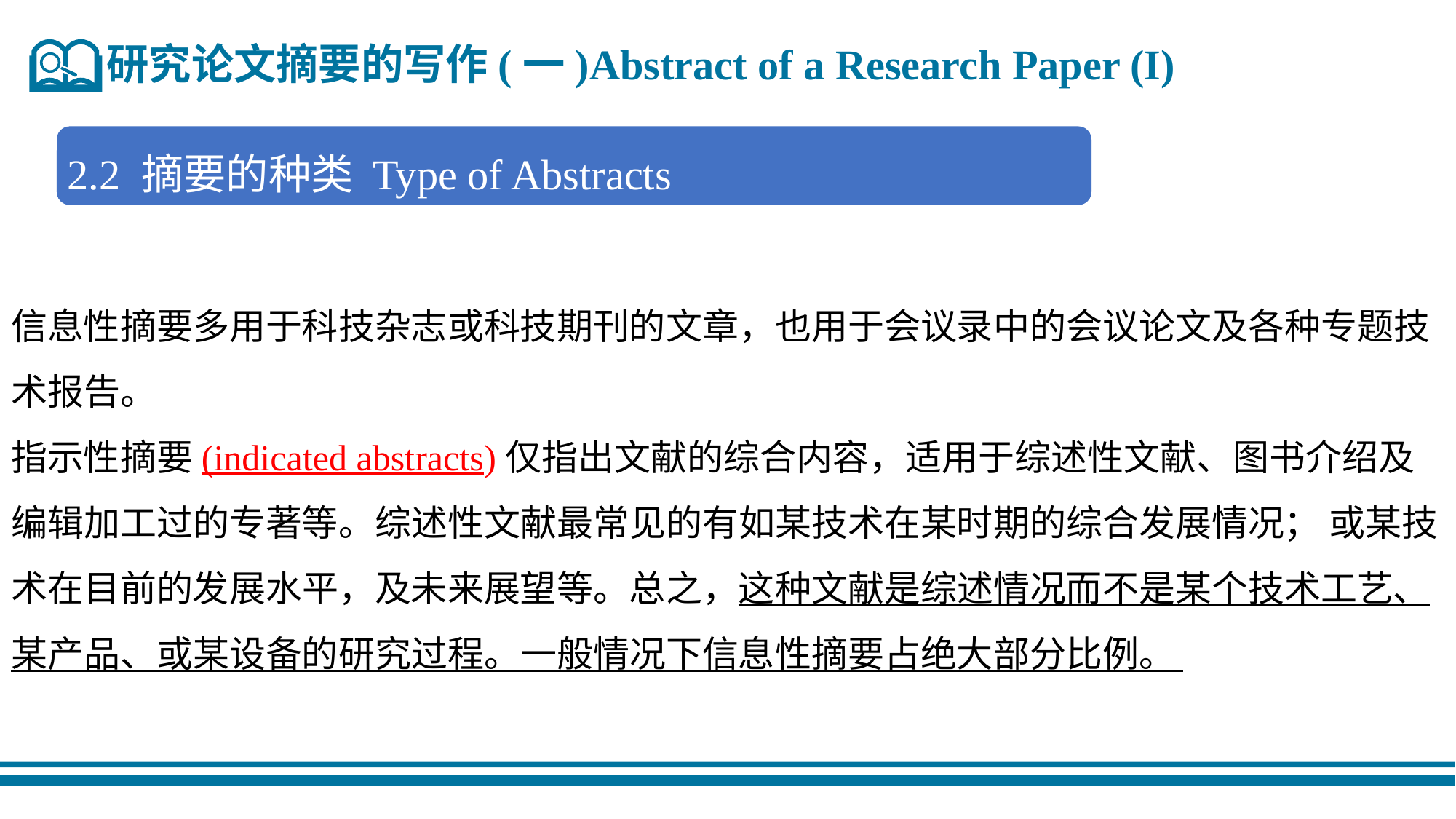

研究论文摘要的写作(一)Abstract of a Research Paper (I)

2.2 摘要的种类 Type of Abstracts
信息性摘要多用于科技杂志或科技期刊的文章，也用于会议录中的会议论文及各种专题技术报告。
指示性摘要(indicated abstracts)仅指出文献的综合内容，适用于综述性文献、图书介绍及编辑加工过的专著等。综述性文献最常见的有如某技术在某时期的综合发展情况； 或某技术在目前的发展水平，及未来展望等。总之，这种文献是综述情况而不是某个技术工艺、某产品、或某设备的研究过程。一般情况下信息性摘要占绝大部分比例。